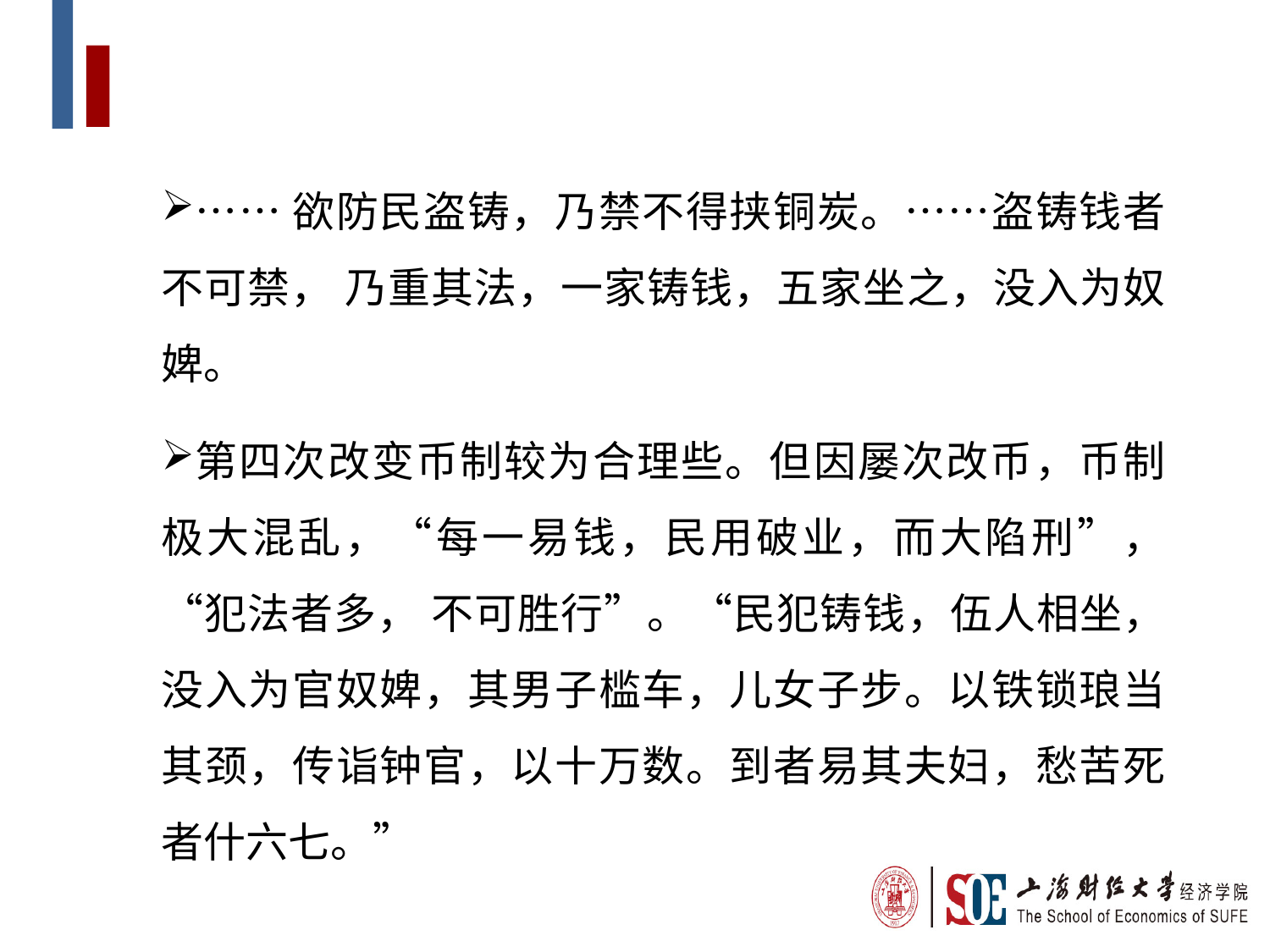

……欲防民盗铸，乃禁不得挟铜炭。……盗铸钱者不可禁， 乃重其法，一家铸钱，五家坐之，没入为奴婢。
第四次改变币制较为合理些。但因屡次改币，币制极大混乱，“每一易钱，民用破业，而大陷刑”，“犯法者多， 不可胜行”。“民犯铸钱，伍人相坐，没入为官奴婢，其男子槛车，儿女子步。以铁锁琅当其颈，传诣钟官，以十万数。到者易其夫妇，愁苦死者什六七。”